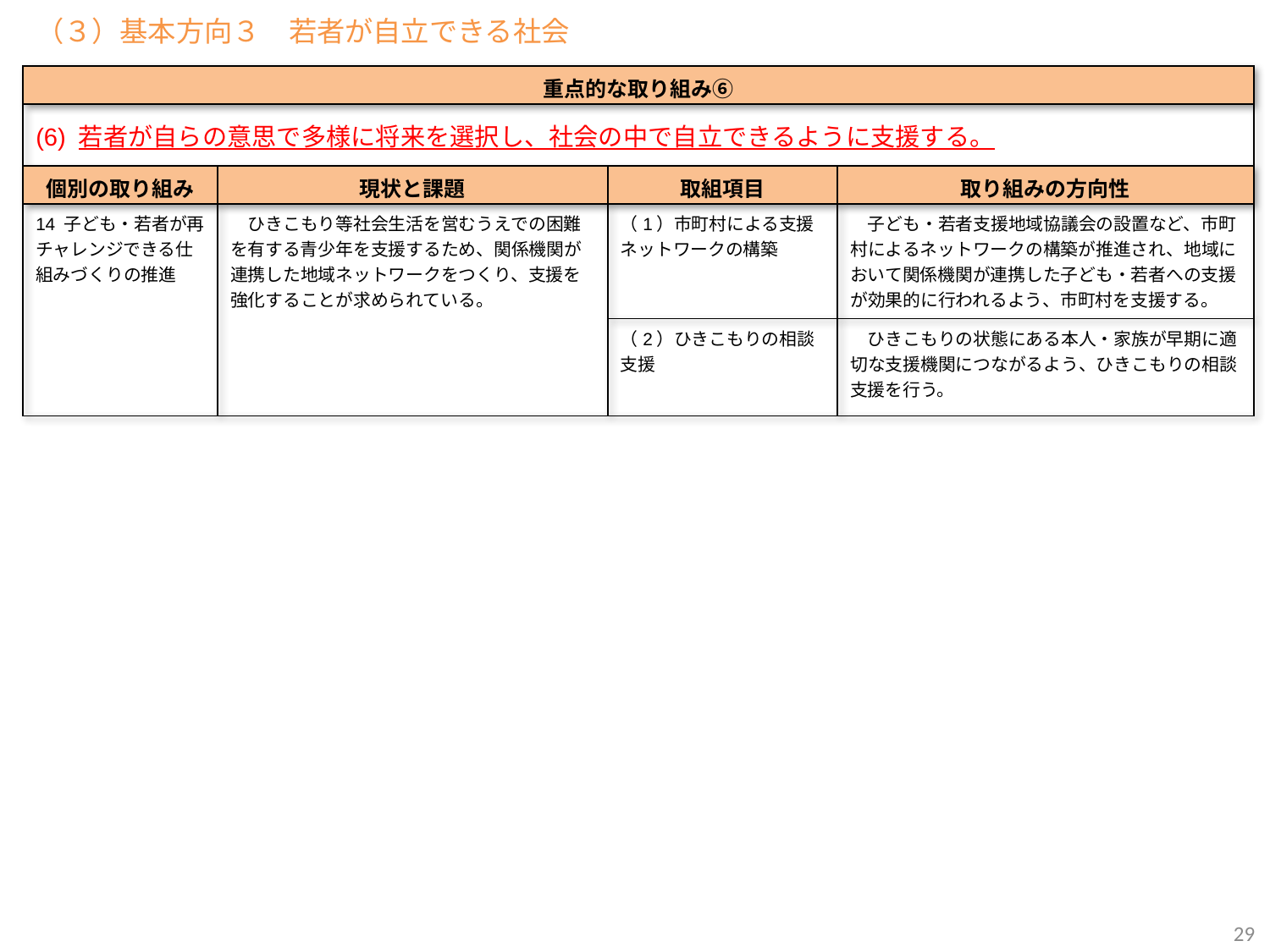

（３）基本方向３　若者が自立できる社会
| 重点的な取り組み⑥ |  |  |  |
| --- | --- | --- | --- |
| (6) 若者が自らの意思で多様に将来を選択し、社会の中で自立できるように支援する。 |  |  |  |
| 個別の取り組み | 現状と課題 | 取組項目 | 取り組みの方向性 |
| 14 子ども・若者が再チャレンジできる仕組みづくりの推進 | ひきこもり等社会生活を営むうえでの困難を有する青少年を支援するため、関係機関が連携した地域ネットワークをつくり、支援を強化することが求められている。 | （1）市町村による支援ネットワークの構築 | 子ども・若者支援地域協議会の設置など、市町村によるネットワークの構築が推進され、地域において関係機関が連携した子ども・若者への支援が効果的に行われるよう、市町村を支援する。 |
|  |  | （2）ひきこもりの相談支援 | ひきこもりの状態にある本人・家族が早期に適切な支援機関につながるよう、ひきこもりの相談支援を行う。 |
29